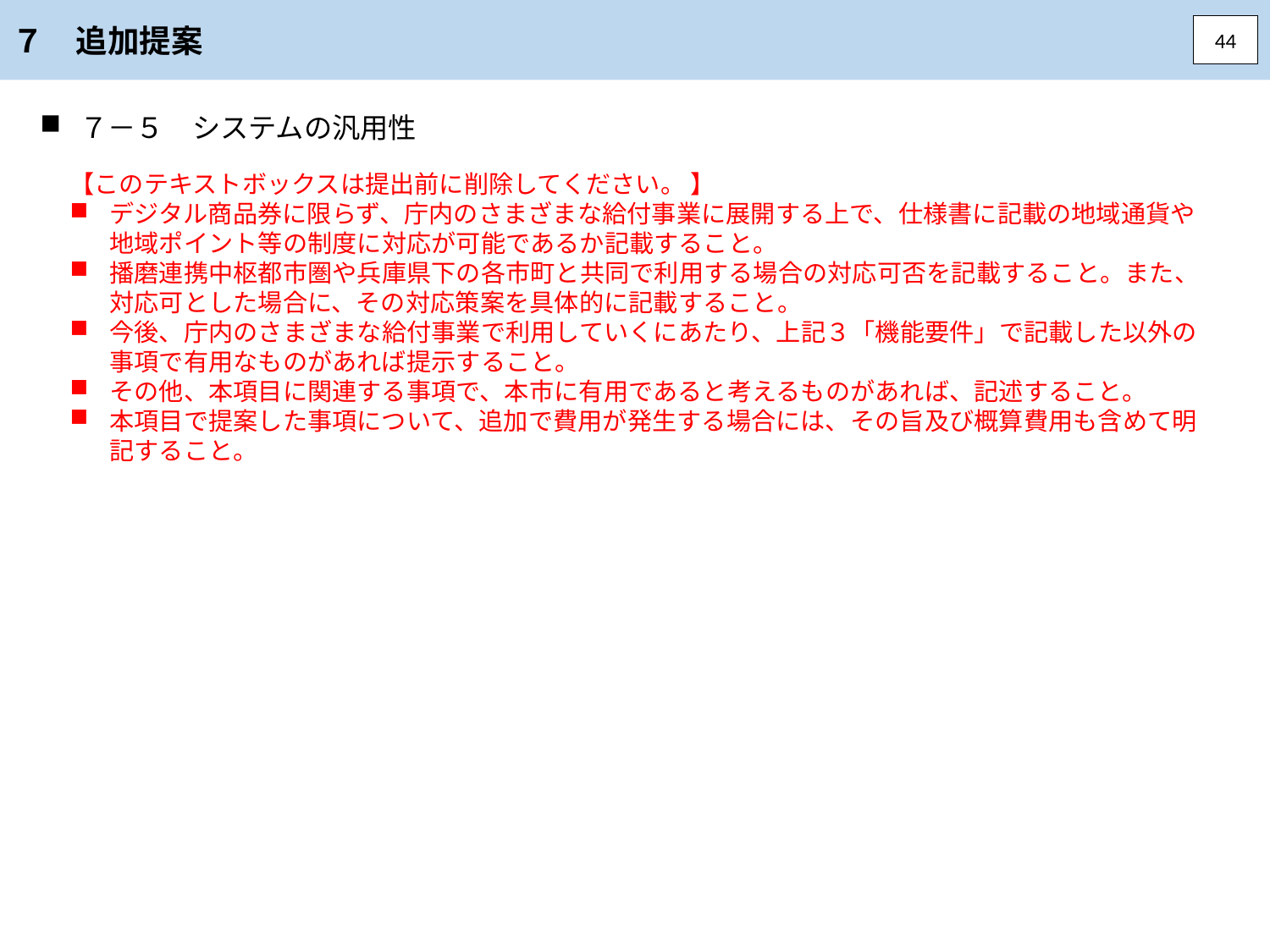

７　追加提案
44
７－５　システムの汎用性
【このテキストボックスは提出前に削除してください。 】
デジタル商品券に限らず、庁内のさまざまな給付事業に展開する上で、仕様書に記載の地域通貨や地域ポイント等の制度に対応が可能であるか記載すること。
播磨連携中枢都市圏や兵庫県下の各市町と共同で利用する場合の対応可否を記載すること。また、対応可とした場合に、その対応策案を具体的に記載すること。
今後、庁内のさまざまな給付事業で利用していくにあたり、上記３「機能要件」で記載した以外の事項で有用なものがあれば提示すること。
その他、本項目に関連する事項で、本市に有用であると考えるものがあれば、記述すること。
本項目で提案した事項について、追加で費用が発生する場合には、その旨及び概算費用も含めて明記すること。